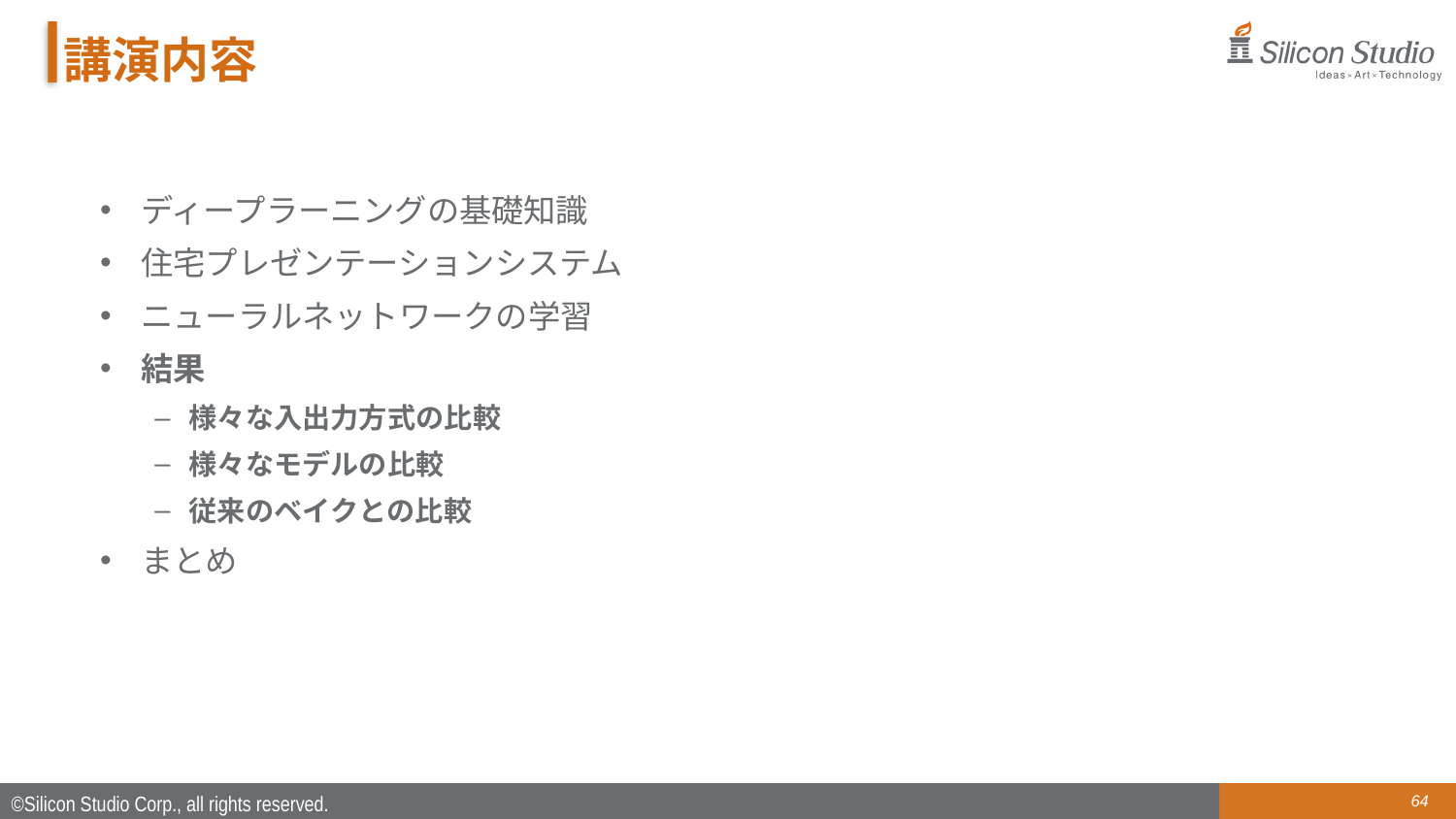

# 講演内容
ディープラーニングの基礎知識
住宅プレゼンテーションシステム
ニューラルネットワークの学習
結果
様々な入出力方式の比較
様々なモデルの比較
従来のベイクとの比較
まとめ